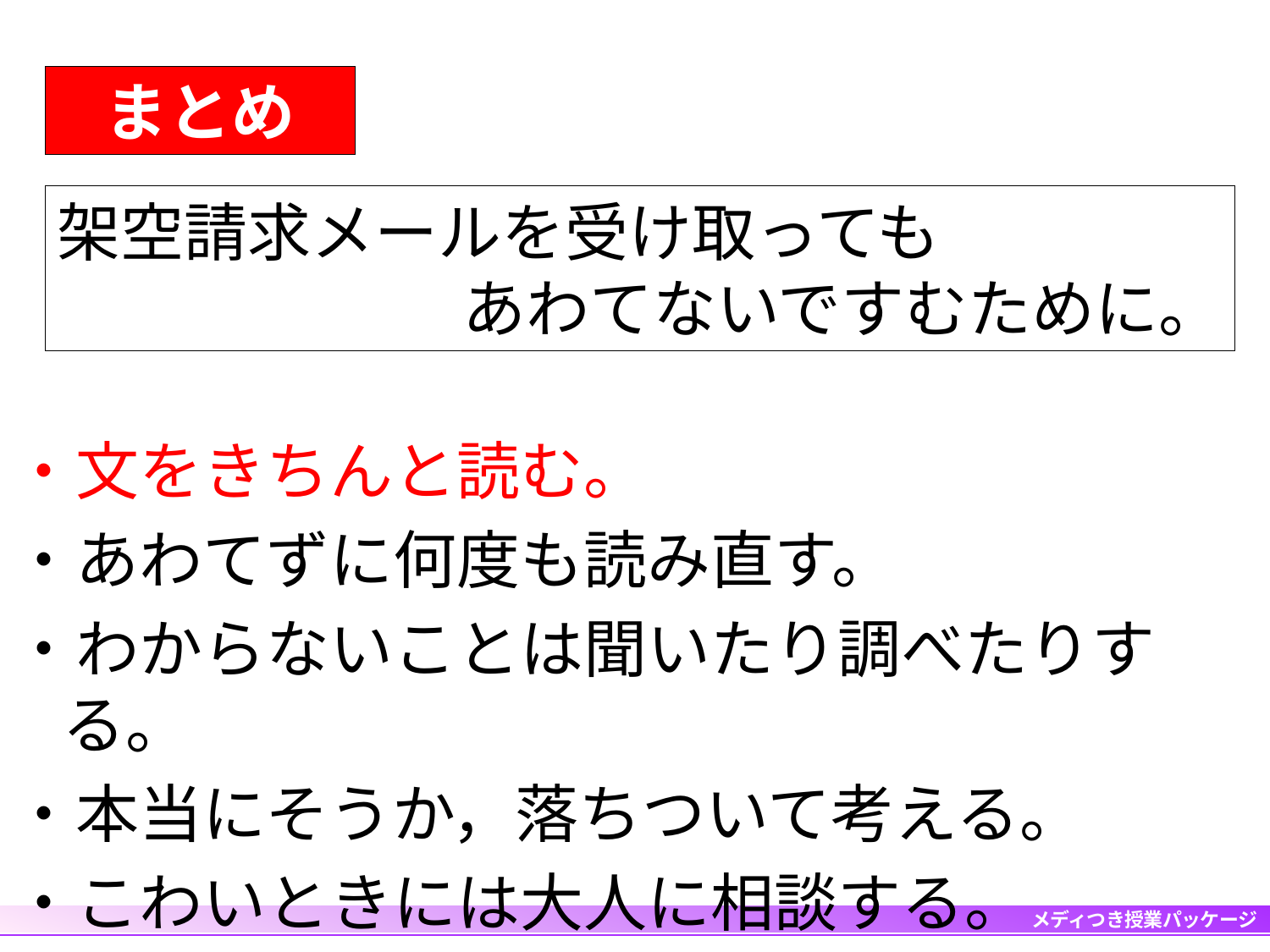

まとめ
架空請求メールを受け取っても
あわてないですむために。
・文をきちんと読む。
・あわてずに何度も読み直す。
・わからないことは聞いたり調べたりする。
・本当にそうか，落ちついて考える。
・こわいときには大人に相談する。